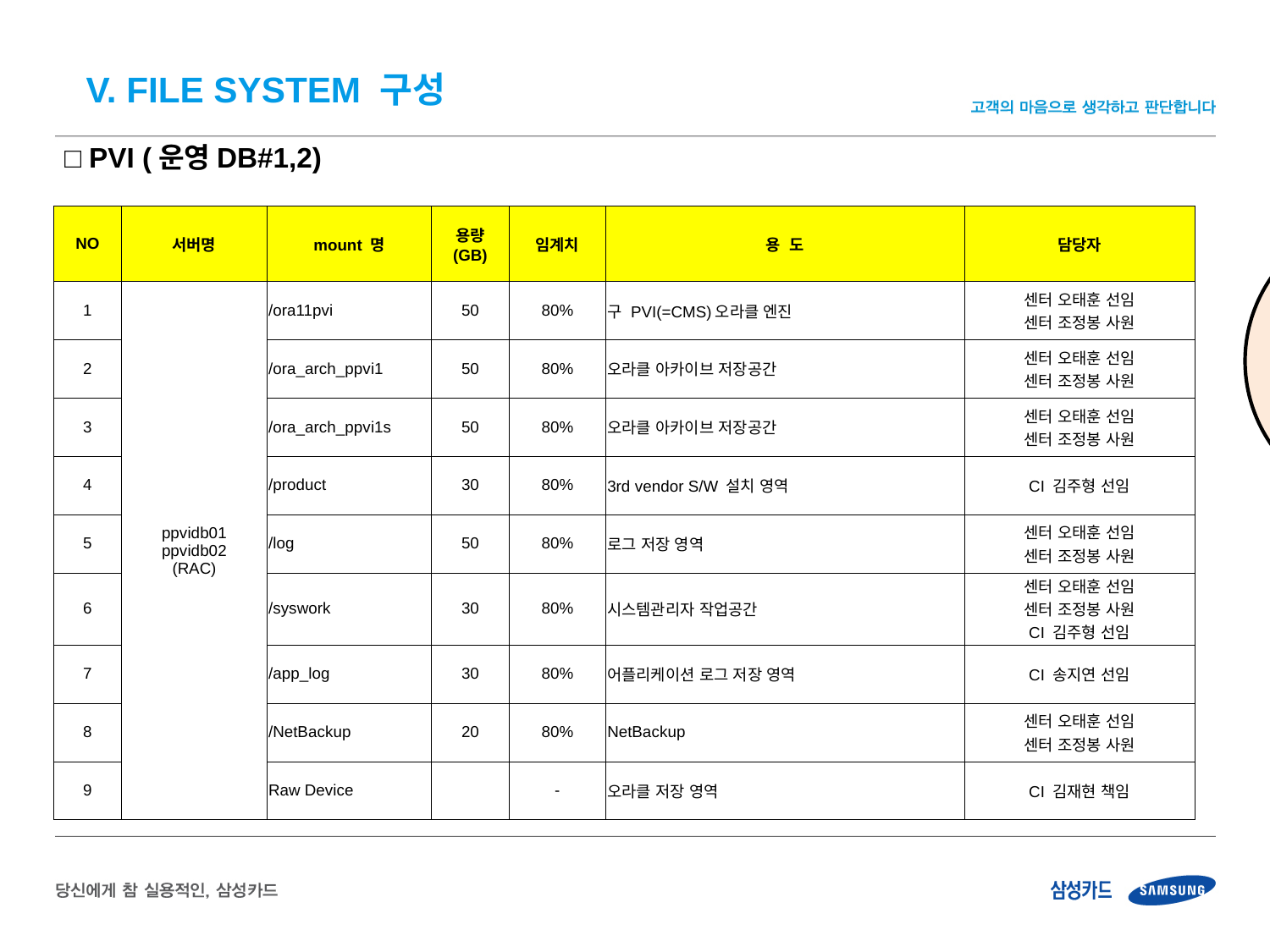

V. File System 구성
□ PVI (운영DB#1,2)
| NO | 서버명 | mount 명 | 용량 (GB) | 임계치 | 용 도 | 담당자 |
| --- | --- | --- | --- | --- | --- | --- |
| 1 | ppvidb01 ppvidb02 (RAC) | /ora11pvi | 50 | 80% | 구 PVI(=CMS)오라클 엔진 | 센터 오태훈 선임 센터 조정봉 사원 |
| 2 |  | /ora\_arch\_ppvi1 | 50 | 80% | 오라클 아카이브 저장공간 | 센터 오태훈 선임 센터 조정봉 사원 |
| 3 |  | /ora\_arch\_ppvi1s | 50 | 80% | 오라클 아카이브 저장공간 | 센터 오태훈 선임 센터 조정봉 사원 |
| 4 |  | /product | 30 | 80% | 3rd vendor S/W 설치 영역 | CI 김주형 선임 |
| 5 |  | /log | 50 | 80% | 로그 저장 영역 | 센터 오태훈 선임 센터 조정봉 사원 |
| 6 |  | /syswork | 30 | 80% | 시스템관리자 작업공간 | 센터 오태훈 선임 센터 조정봉 사원 CI 김주형 선임 |
| 7 |  | /app\_log | 30 | 80% | 어플리케이션 로그 저장 영역 | CI 송지연 선임 |
| 8 |  | /NetBackup | 20 | 80% | NetBackup | 센터 오태훈 선임 센터 조정봉 사원 |
| 9 |  | Raw Device |  | - | 오라클 저장 영역 | CI 김재현 책임 |
영실 작성